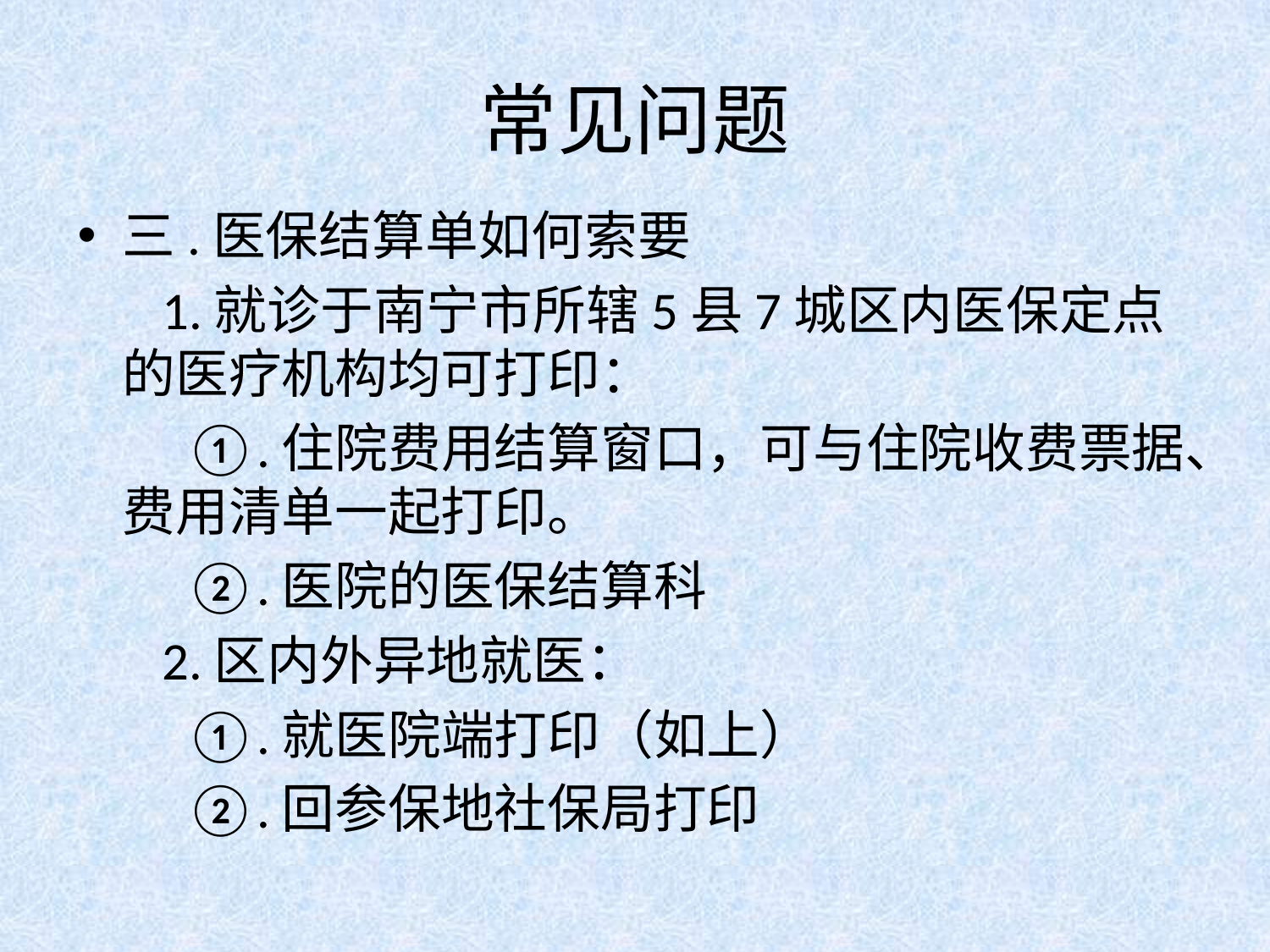

# 常见问题
三.医保结算单如何索要
       1.就诊于南宁市所辖5县7城区内医保定点的医疗机构均可打印：
         ①.住院费用结算窗口，可与住院收费票据、费用清单一起打印。
         ②.医院的医保结算科
       2.区内外异地就医：
         ①.就医院端打印（如上）
         ②.回参保地社保局打印